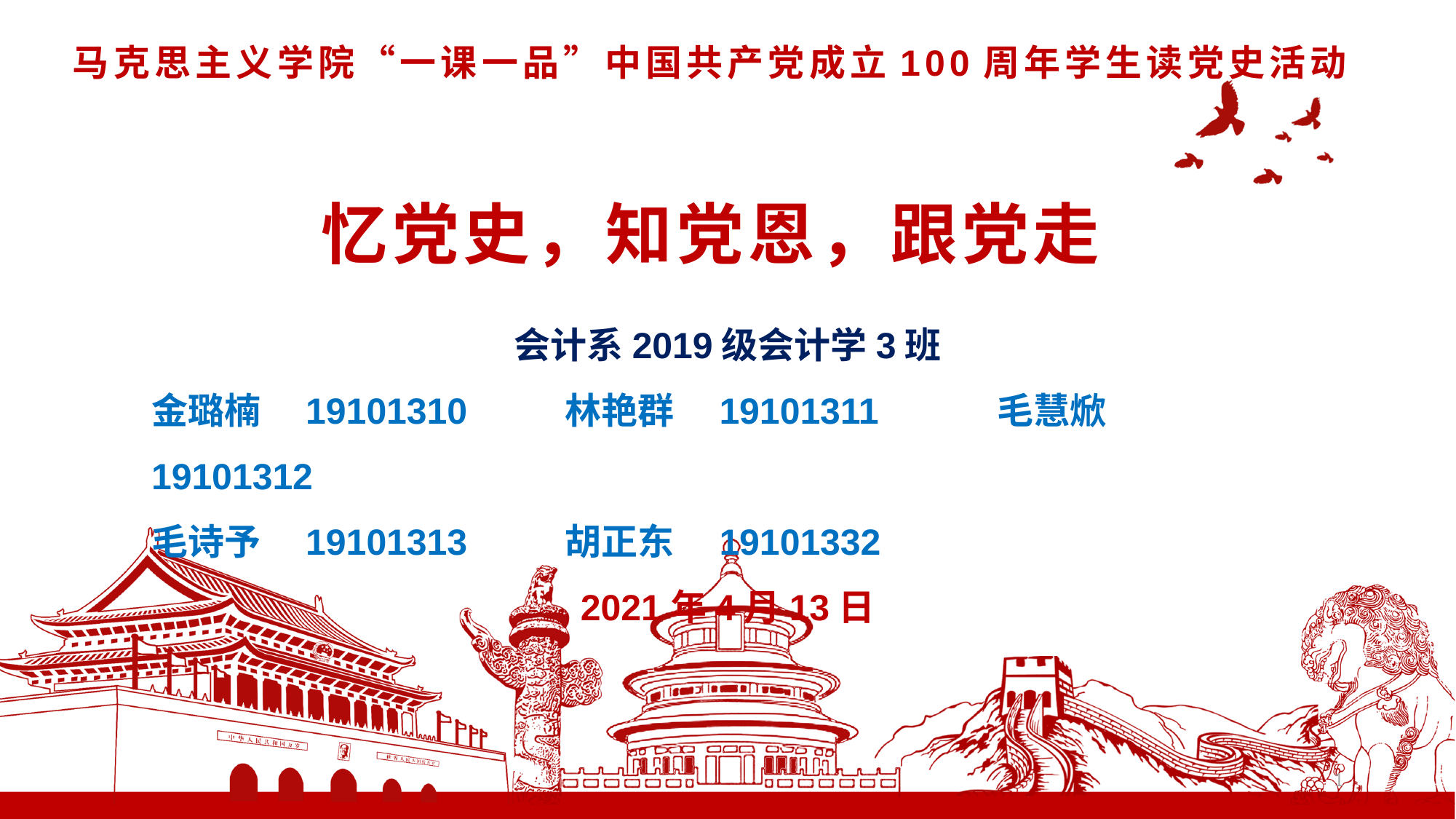

马克思主义学院“一课一品”中国共产党成立100周年学生读党史活动
# 忆党史，知党恩，跟党走
会计系2019级会计学3班
金璐楠　19101310　　  林艳群　19101311　　　毛慧焮　19101312
毛诗予　19101313　　  胡正东　19101332
2021年4月13日
1